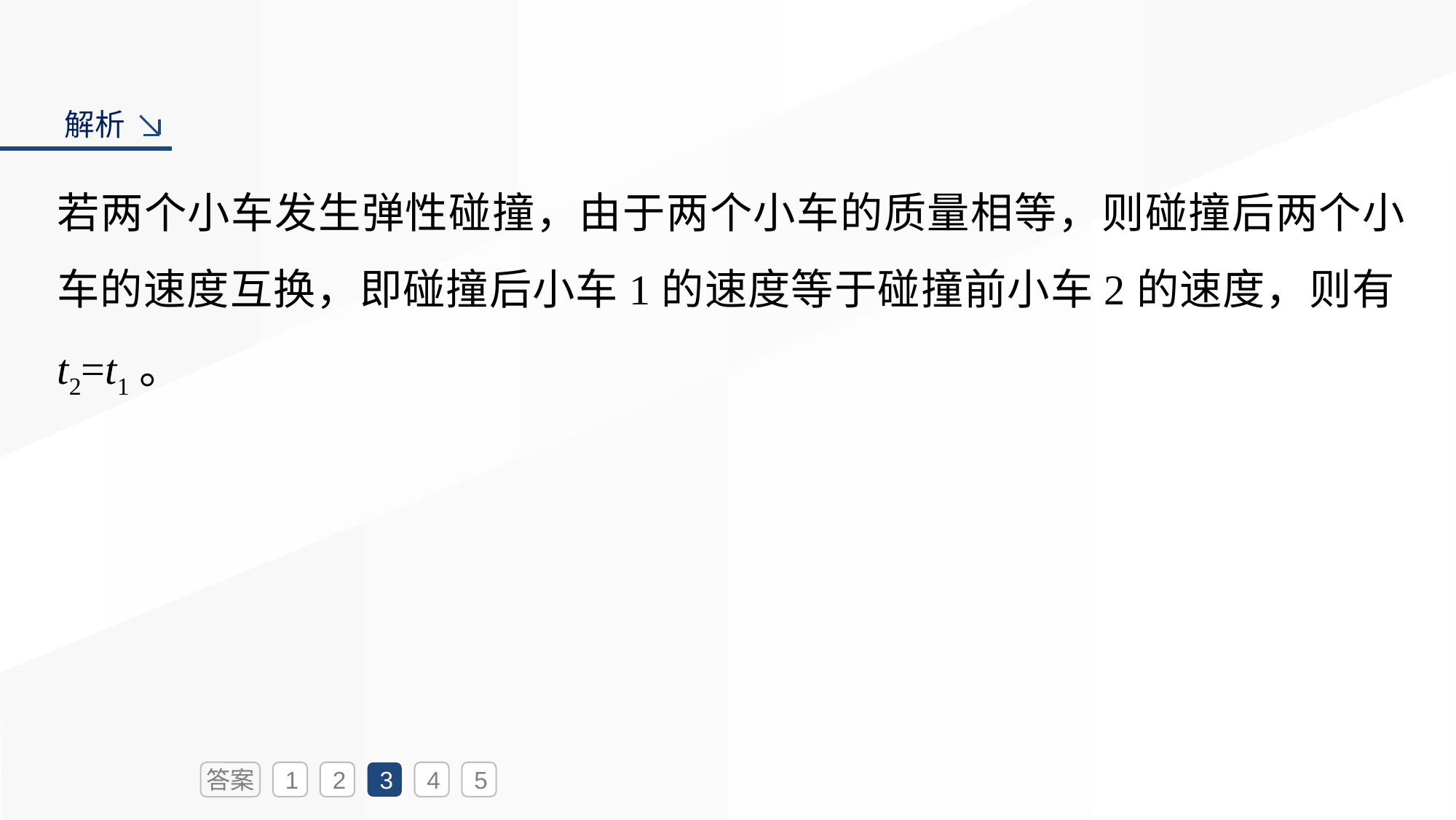

解析

若两个小车发生弹性碰撞，由于两个小车的质量相等，则碰撞后两个小车的速度互换，即碰撞后小车1的速度等于碰撞前小车2的速度，则有t2=t1。
答案
1
2
3
4
5